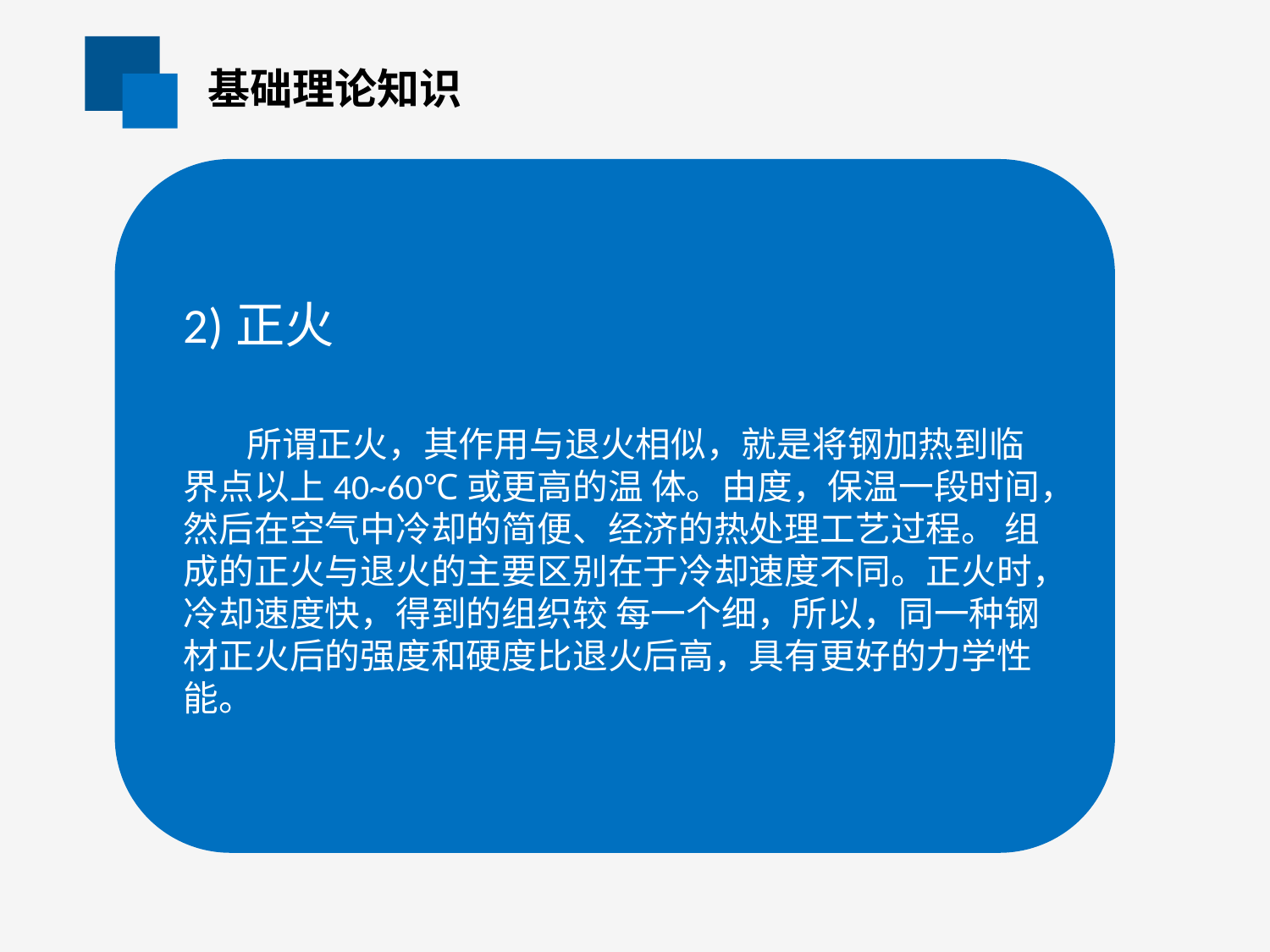

# 基础理论知识
2)正火

       所谓正火，其作用与退火相似，就是将钢加热到临界点以上40~60℃或更高的温 体。由度，保温一段时间，然后在空气中冷却的简便、经济的热处理工艺过程。 组成的正火与退火的主要区别在于冷却速度不同。正火时，冷却速度快，得到的组织较 每一个细，所以，同一种钢材正火后的强度和硬度比退火后高，具有更好的力学性能。